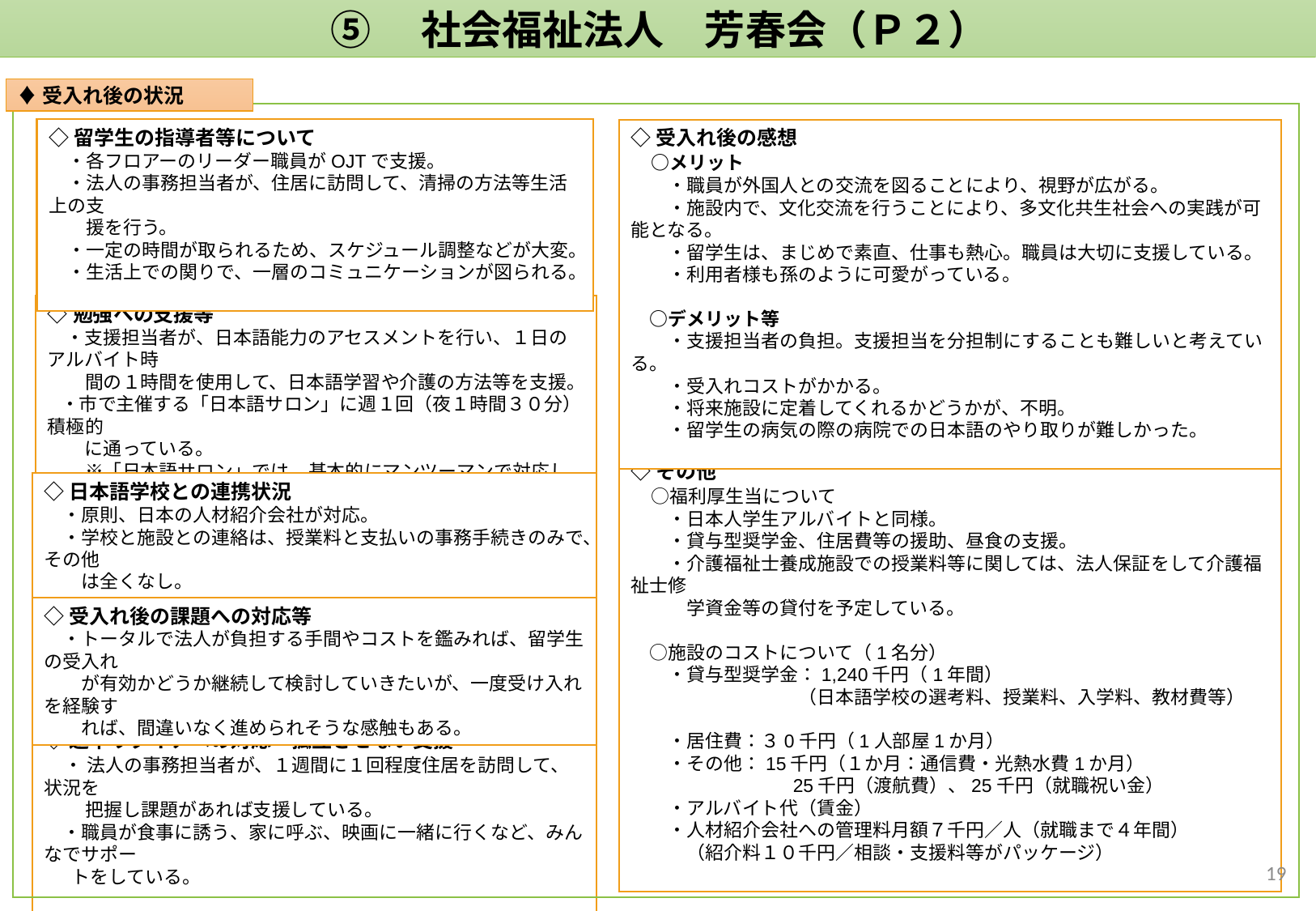

⑤　社会福祉法人　芳春会（Ｐ２）
♦受入れ後の状況

◇留学生の指導者等について
　・各フロアーのリーダー職員がOJTで支援。
　・法人の事務担当者が、住居に訪問して、清掃の方法等生活上の支
　　援を行う。
　・一定の時間が取られるため、スケジュール調整などが大変。
　・生活上での関りで、一層のコミュニケーションが図られる。
◇受入れ後の感想
　○メリット
　　・職員が外国人との交流を図ることにより、視野が広がる。
　　・施設内で、文化交流を行うことにより、多文化共生社会への実践が可能となる。
　　・留学生は、まじめで素直、仕事も熱心。職員は大切に支援している。
　　・利用者様も孫のように可愛がっている。

　○デメリット等
　　・支援担当者の負担。支援担当を分担制にすることも難しいと考えている。
　　・受入れコストがかかる。
　　・将来施設に定着してくれるかどうかが、不明。
　　・留学生の病気の際の病院での日本語のやり取りが難しかった。

◇勉強への支援等
　・支援担当者が、日本語能力のアセスメントを行い、１日のアルバイト時
　　間の１時間を使用して、日本語学習や介護の方法等を支援。
  ・市で主催する「日本語サロン」に週１回（夜１時間３０分）積極的
　　に通っている。
　　※「日本語サロン」では、基本的にマンツーマンで対応している。
◇その他
　○福利厚生当について
　　・日本人学生アルバイトと同様。
　　・貸与型奨学金、住居費等の援助、昼食の支援。
　　・介護福祉士養成施設での授業料等に関しては、法人保証をして介護福祉士修
　　　学資金等の貸付を予定している。

　○施設のコストについて（1名分）
　　・貸与型奨学金：1,240千円（1年間）
　　　　　　　　　（日本語学校の選考料、授業料、入学料、教材費等）
　　・居住費：３0千円（1人部屋1か月）
　　・その他：15千円（１か月：通信費・光熱水費1か月）
 　　　　　　　　25千円（渡航費）、25千円（就職祝い金）
　　・アルバイト代（賃金）
　　・人材紹介会社への管理料月額７千円／人（就職まで４年間）
　　　（紹介料１０千円／相談・支援料等がパッケージ）

◇日本語学校との連携状況
　・原則、日本の人材紹介会社が対応。
　・学校と施設との連絡は、授業料と支払いの事務手続きのみで、その他
　　は全くなし。
◇受入れ後の課題への対応等
　・トータルで法人が負担する手間やコストを鑑みれば、留学生の受入れ
　　が有効かどうか継続して検討していきたいが、一度受け入れを経験す
　　れば、間違いなく進められそうな感触もある。
◇途中リタイアへの対応・孤立させない支援
　・ 法人の事務担当者が、１週間に１回程度住居を訪問して、状況を
　　 把握し課題があれば支援している。
　・職員が食事に誘う、家に呼ぶ、映画に一緒に行くなど、みんなでサポー
　  トをしている。

19